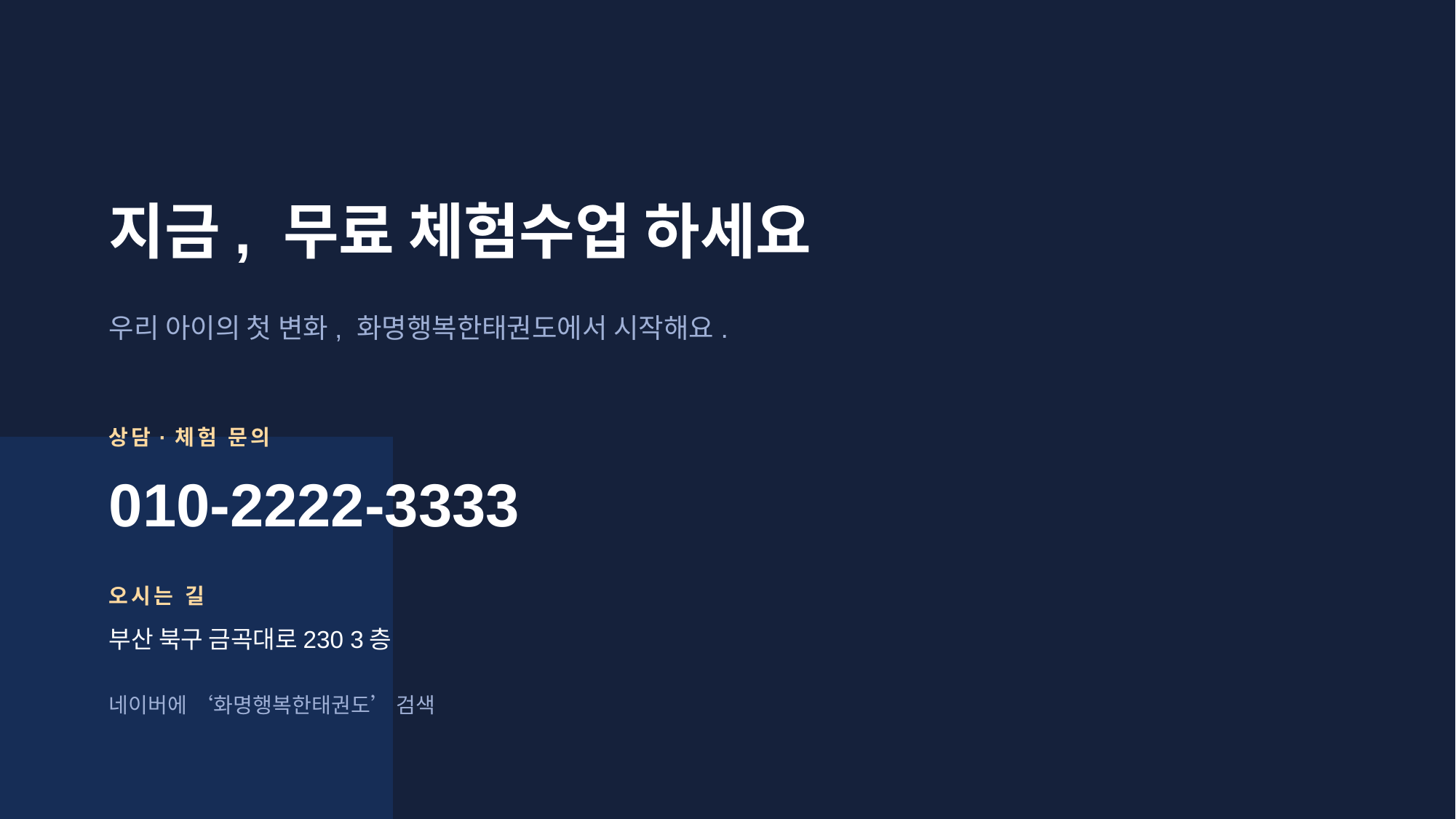

지금, 무료 체험수업 하세요
우리 아이의 첫 변화, 화명행복한태권도에서 시작해요.
상담·체험 문의

010-2222-3333
오시는 길
부산 북구 금곡대로230 3층
네이버에 ‘화명행복한태권도’ 검색